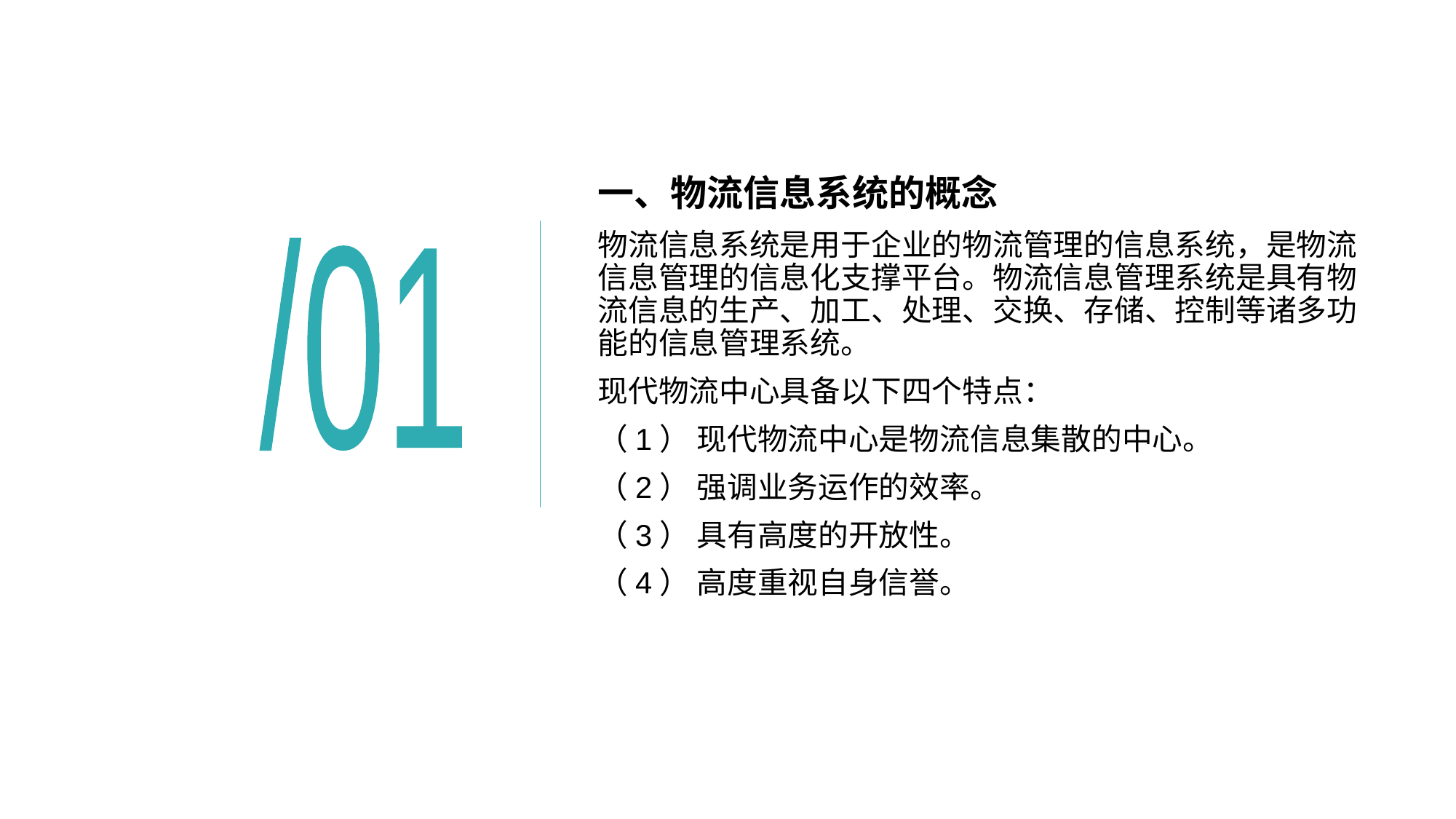

# 一、物流信息系统的概念
物流信息系统是用于企业的物流管理的信息系统，是物流信息管理的信息化支撑平台。物流信息管理系统是具有物流信息的生产、加工、处理、交换、存储、控制等诸多功能的信息管理系统。
现代物流中心具备以下四个特点：
（1） 现代物流中心是物流信息集散的中心。
（2） 强调业务运作的效率。
（3） 具有高度的开放性。
（4） 高度重视自身信誉。
/01